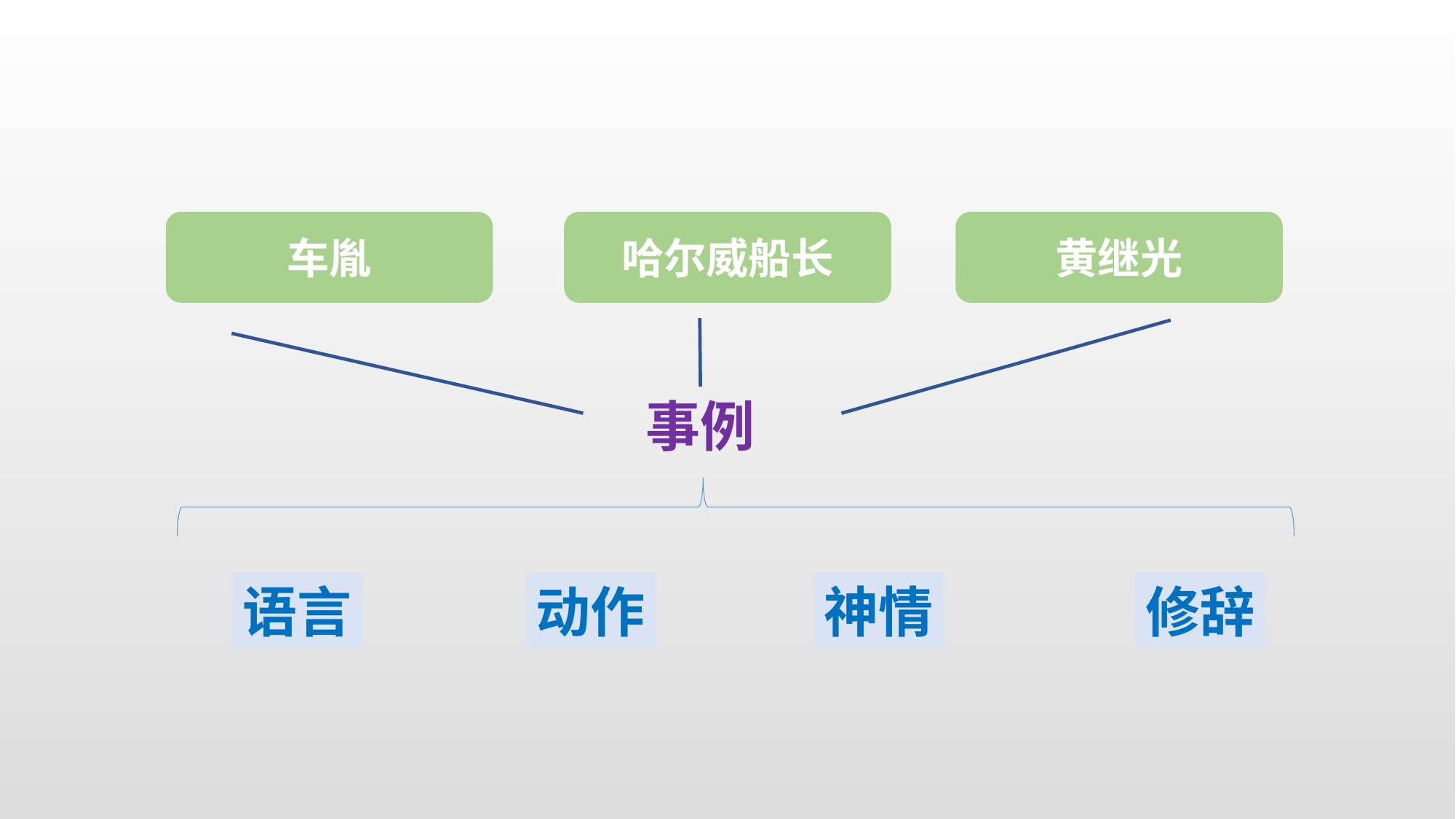

车胤
哈尔威船长
黄继光
事例
语言
动作
神情
修辞